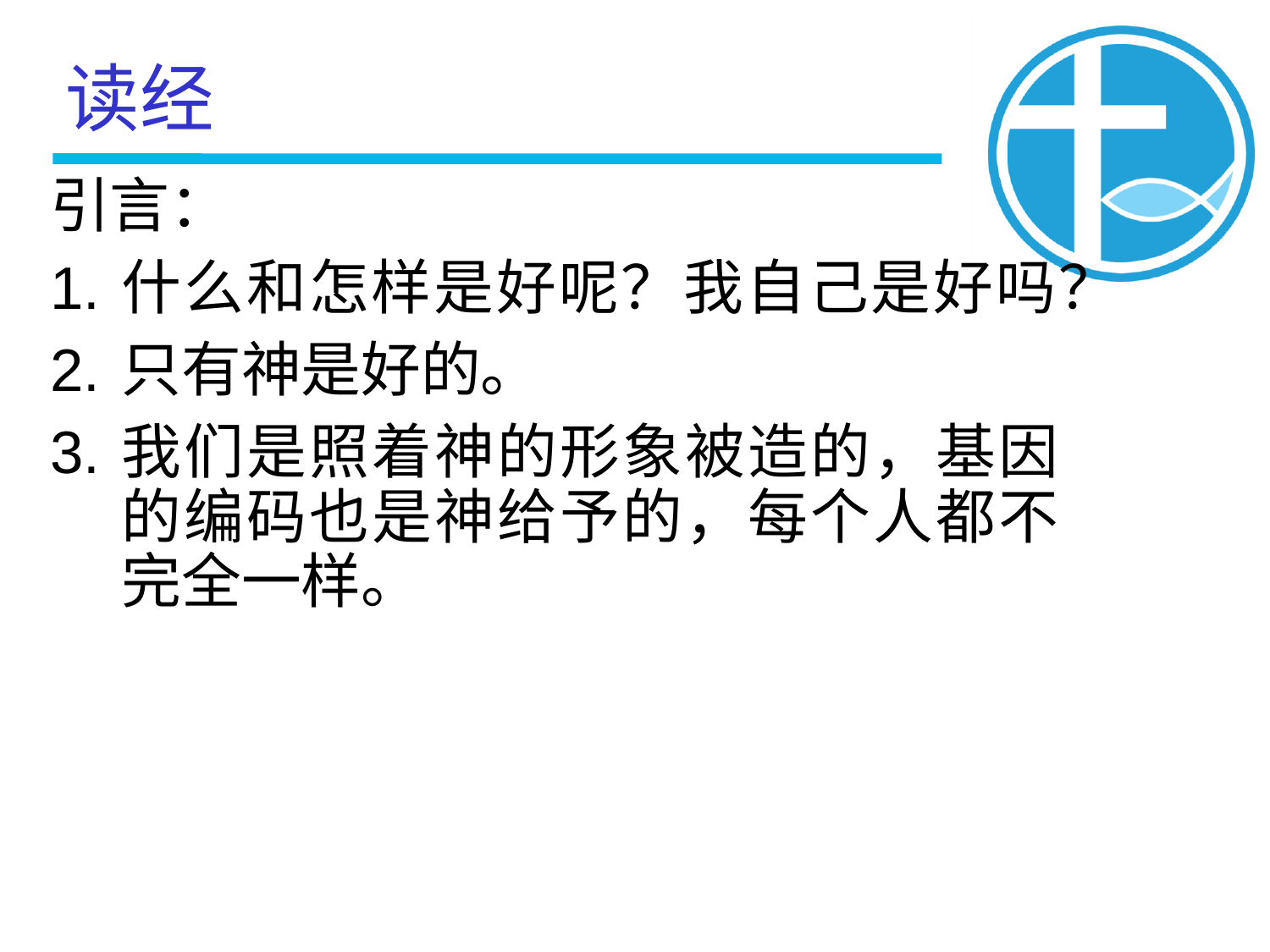

读经
引言：
什么和怎样是好呢？我自己是好吗？
只有神是好的。
我们是照着神的形象被造的，基因的编码也是神给予的，每个人都不完全一样。